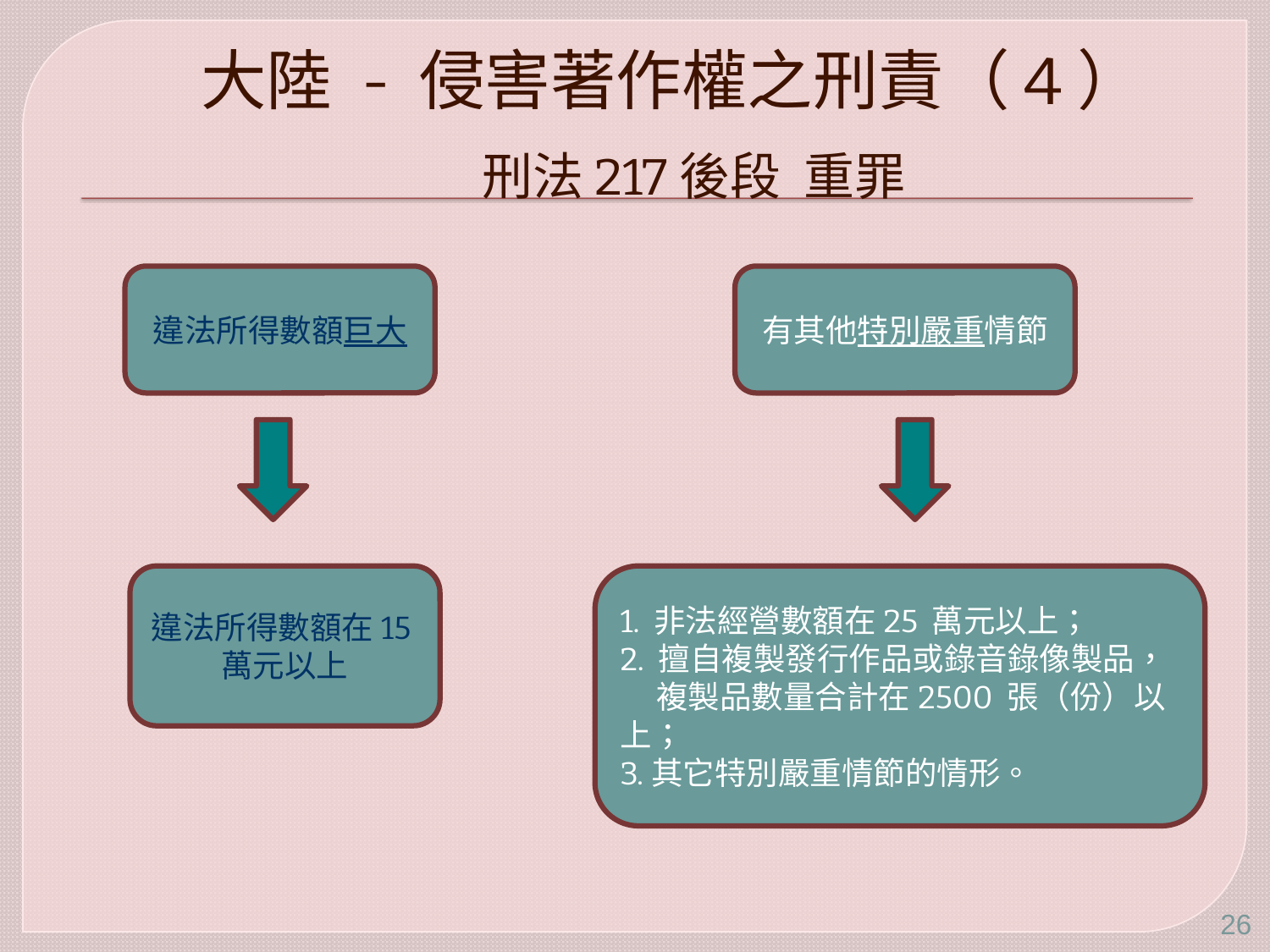

# 大陸 - 侵害著作權之刑責（4） 刑法217後段  重罪

違法所得數額巨大
有其他特別嚴重情節

違法所得數額在15萬元以上
1. 非法經營數額在25 萬元以上；
2. 擅自複製發行作品或錄音錄像製品，
    複製品數量合計在2500 張（份）以上；
3.其它特別嚴重情節的情形。
26